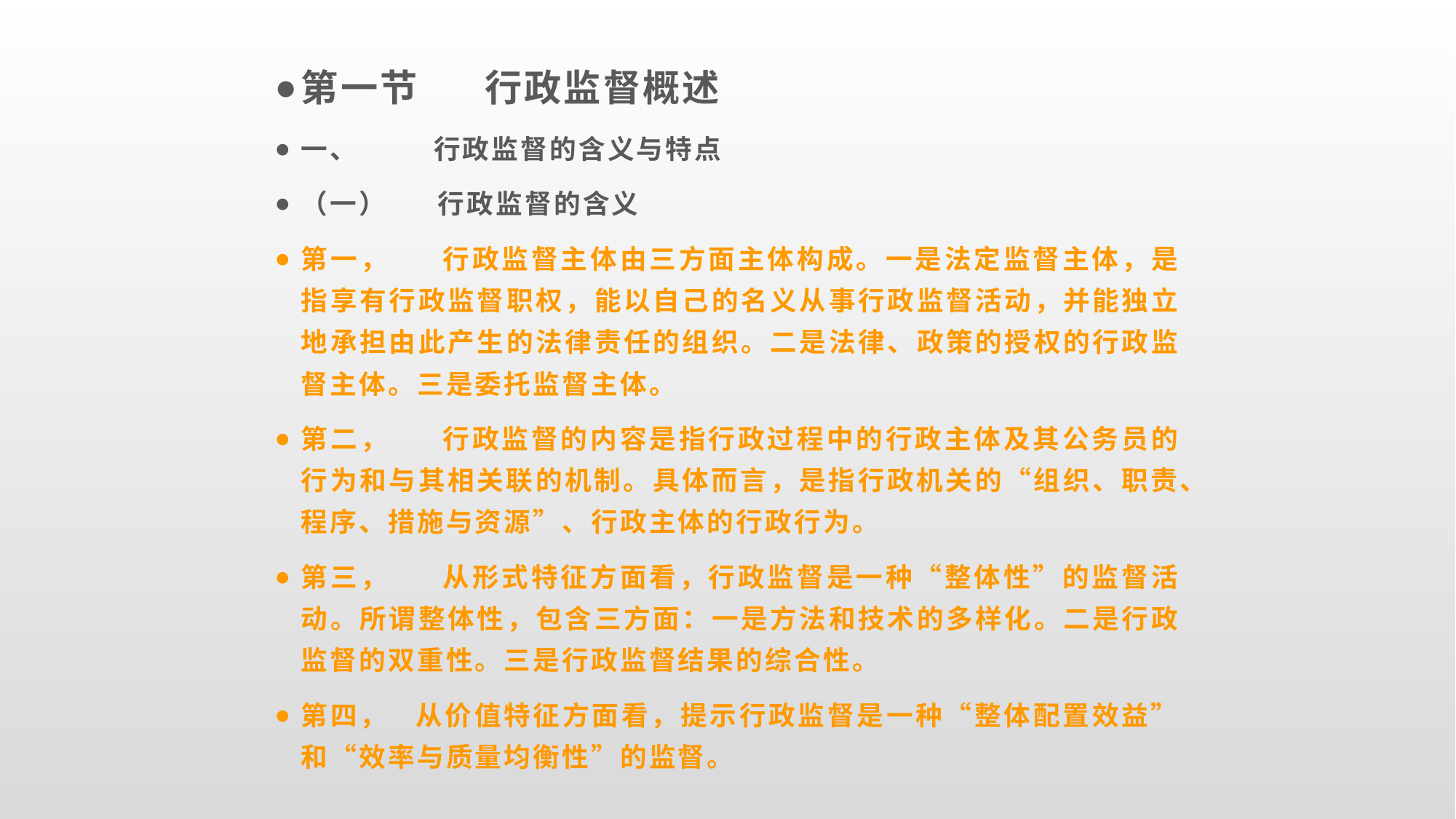

第一节      行政监督概述
一、         行政监督的含义与特点
（一）      行政监督的含义
第一，      行政监督主体由三方面主体构成。一是法定监督主体，是指享有行政监督职权，能以自己的名义从事行政监督活动，并能独立地承担由此产生的法律责任的组织。二是法律、政策的授权的行政监督主体。三是委托监督主体。
第二，      行政监督的内容是指行政过程中的行政主体及其公务员的行为和与其相关联的机制。具体而言，是指行政机关的“组织、职责、程序、措施与资源”、行政主体的行政行为。
第三，      从形式特征方面看，行政监督是一种“整体性”的监督活动。所谓整体性，包含三方面：一是方法和技术的多样化。二是行政监督的双重性。三是行政监督结果的综合性。
第四，   从价值特征方面看，提示行政监督是一种“整体配置效益”和“效率与质量均衡性”的监督。